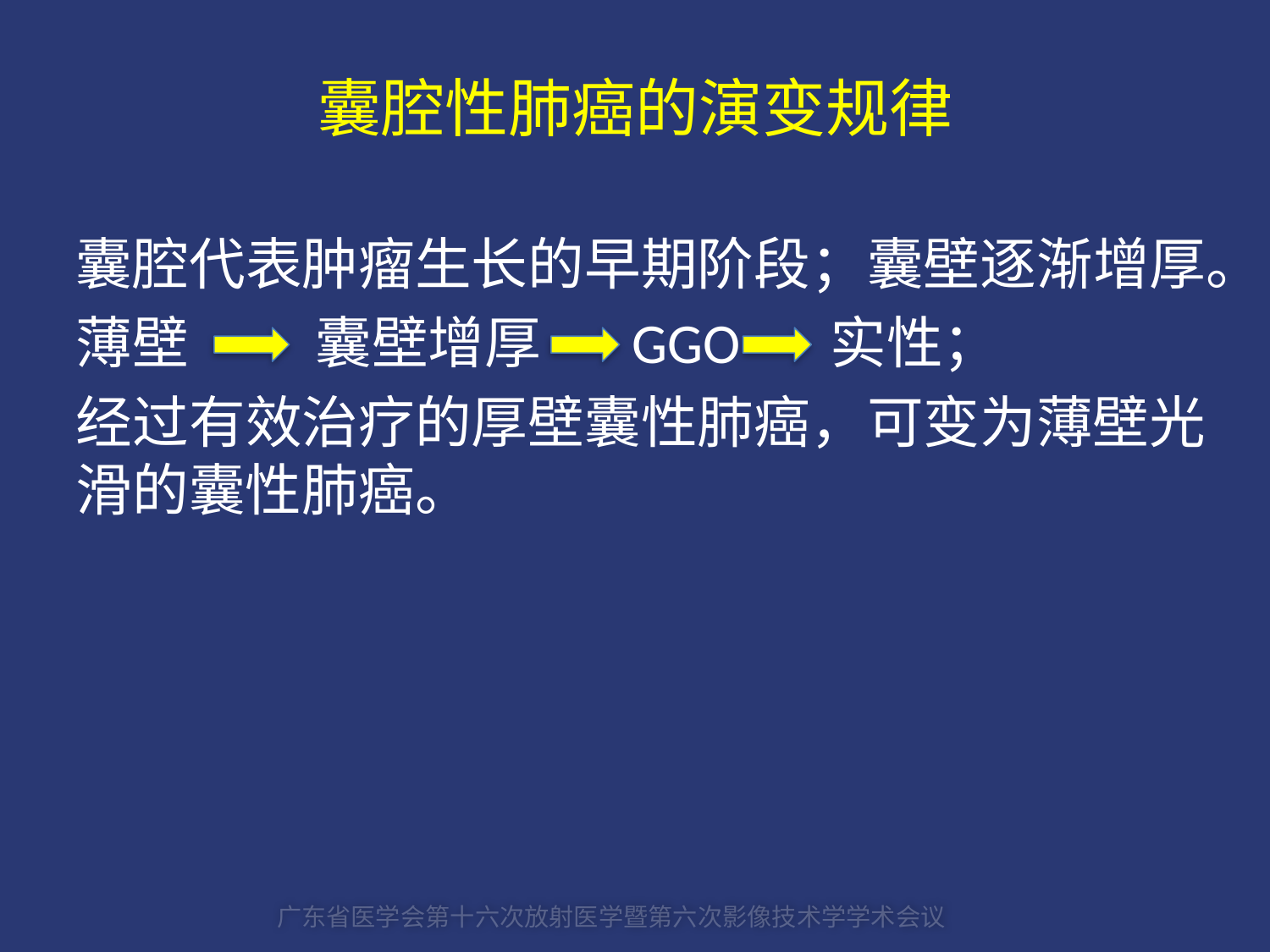

# 囊腔性肺癌的演变规律
囊腔代表肿瘤生长的早期阶段；囊壁逐渐增厚。
薄壁          囊壁增厚      GGO      实性；
经过有效治疗的厚壁囊性肺癌，可变为薄壁光滑的囊性肺癌。

28